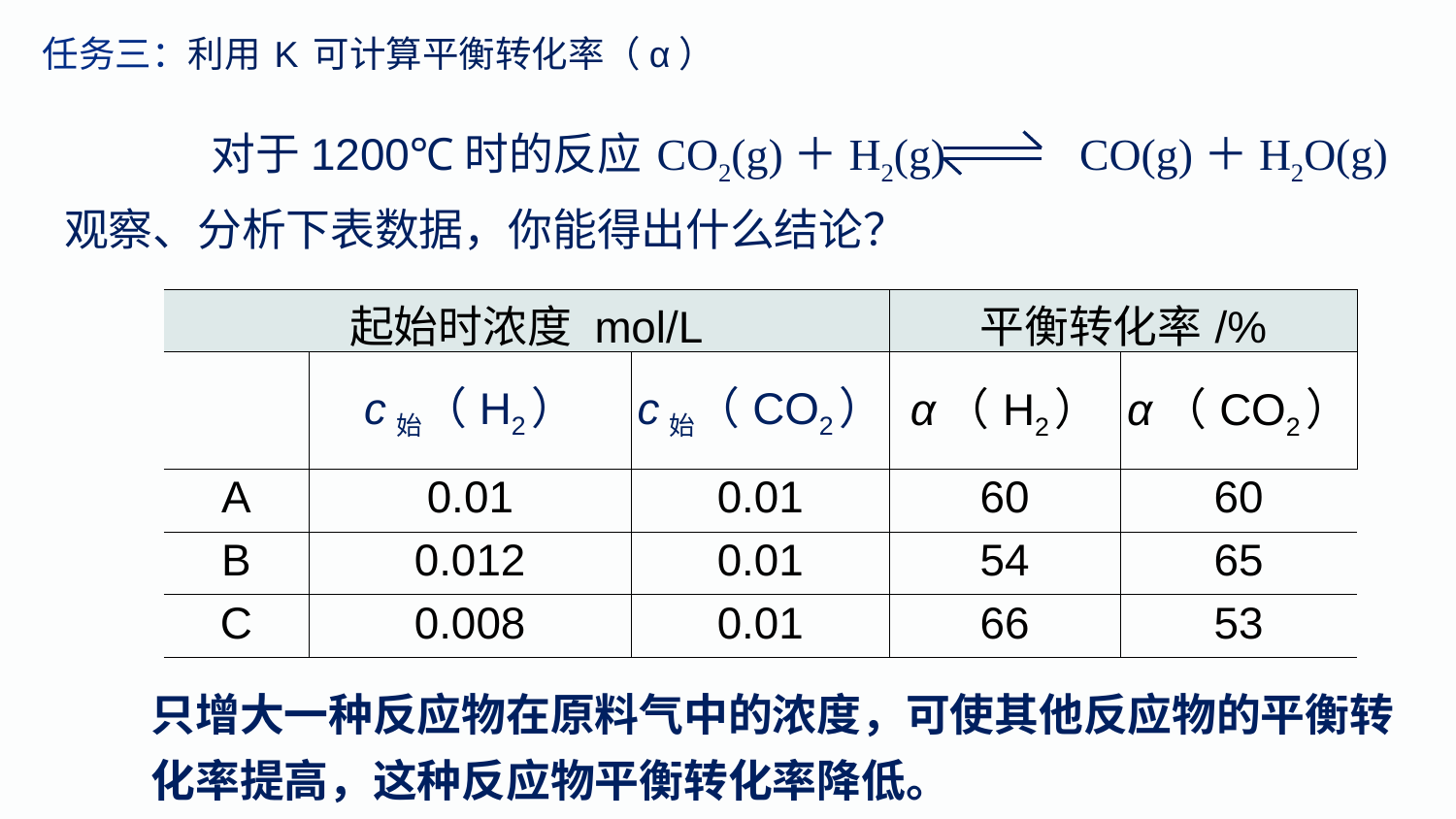

任务三：利用 K 可计算平衡转化率（α）
对于1200℃时的反应
CO2(g)＋H2(g)            CO(g)＋H2O(g)
观察、分析下表数据，你能得出什么结论？
| 起始时浓度 mol/L |  |  | 平衡转化率/% |  |
| --- | --- | --- | --- | --- |
|  | c始（H2） | c始（CO2） | α（H2） | α（CO2） |
| A | 0.01 | 0.01 | 60 | 60 |
| B | 0.012 | 0.01 | 54 | 65 |
| C | 0.008 | 0.01 | 66 | 53 |
只增大一种反应物在原料气中的浓度，可使其他反应物的平衡转化率提高，这种反应物平衡转化率降低。